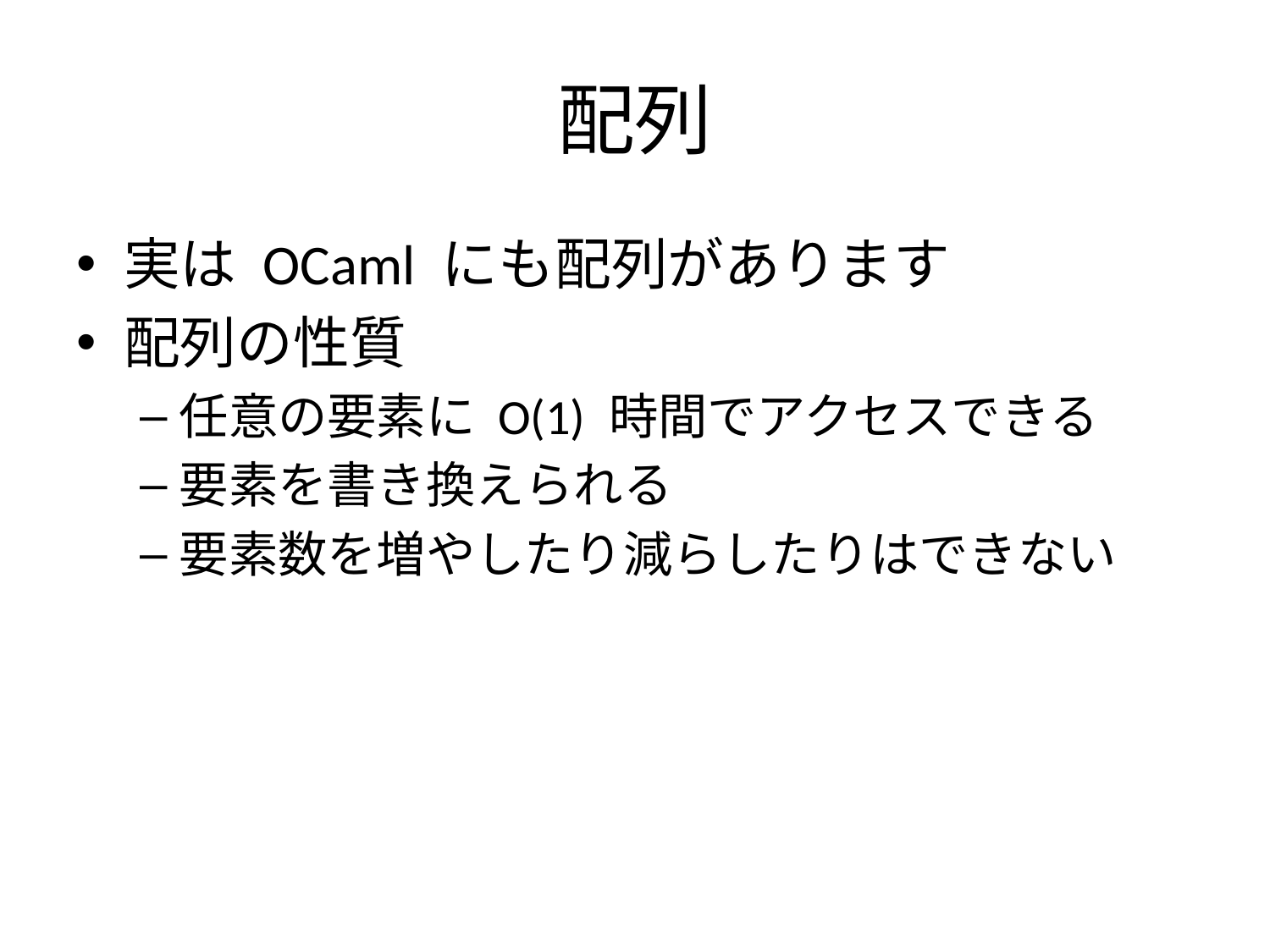

# 配列
実は OCaml にも配列があります
配列の性質
任意の要素に O(1) 時間でアクセスできる
要素を書き換えられる
要素数を増やしたり減らしたりはできない